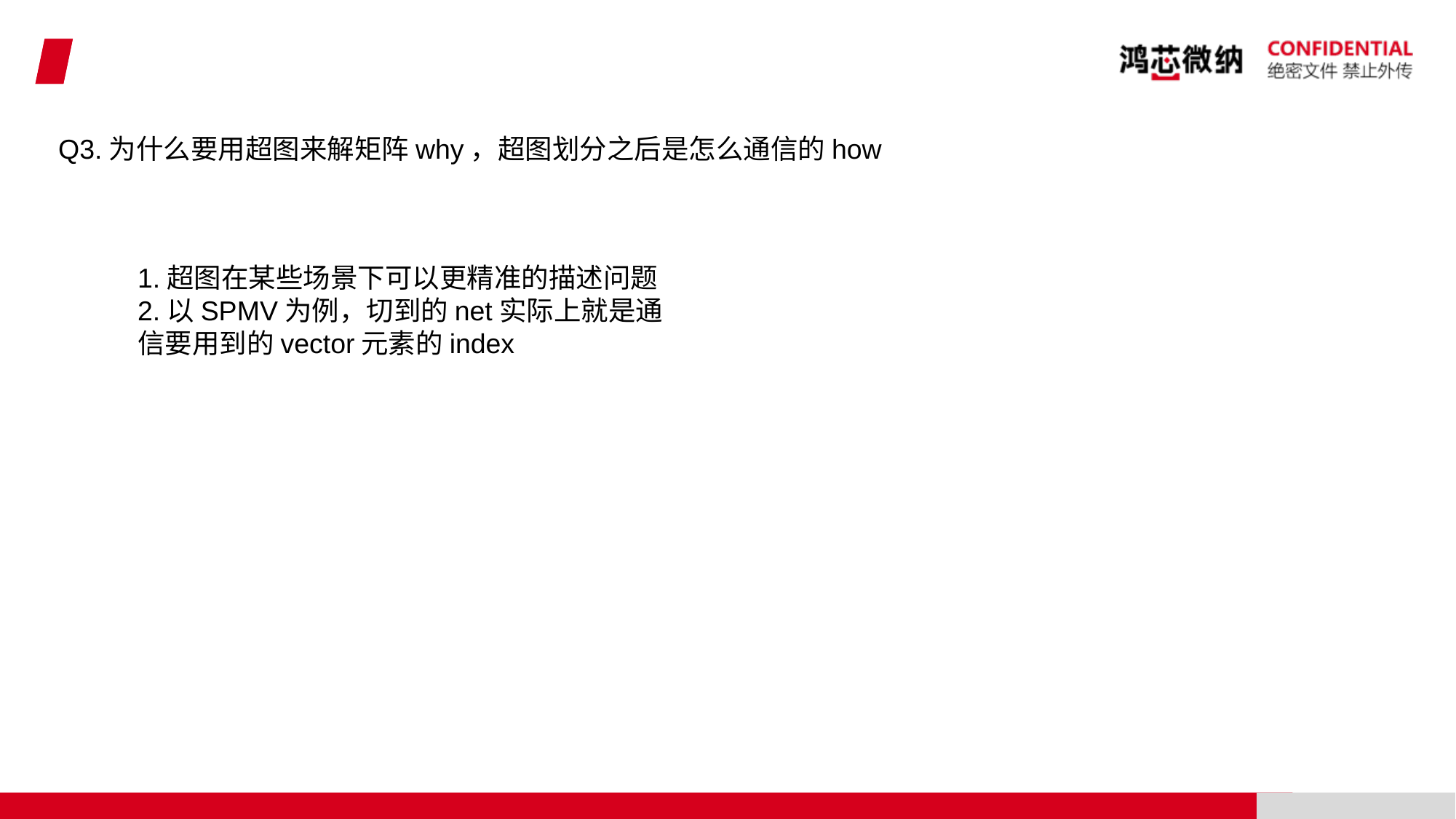

Q3.为什么要用超图来解矩阵why，超图划分之后是怎么通信的how
1.超图在某些场景下可以更精准的描述问题
2.以SPMV为例，切到的net实际上就是通信要用到的vector元素的index